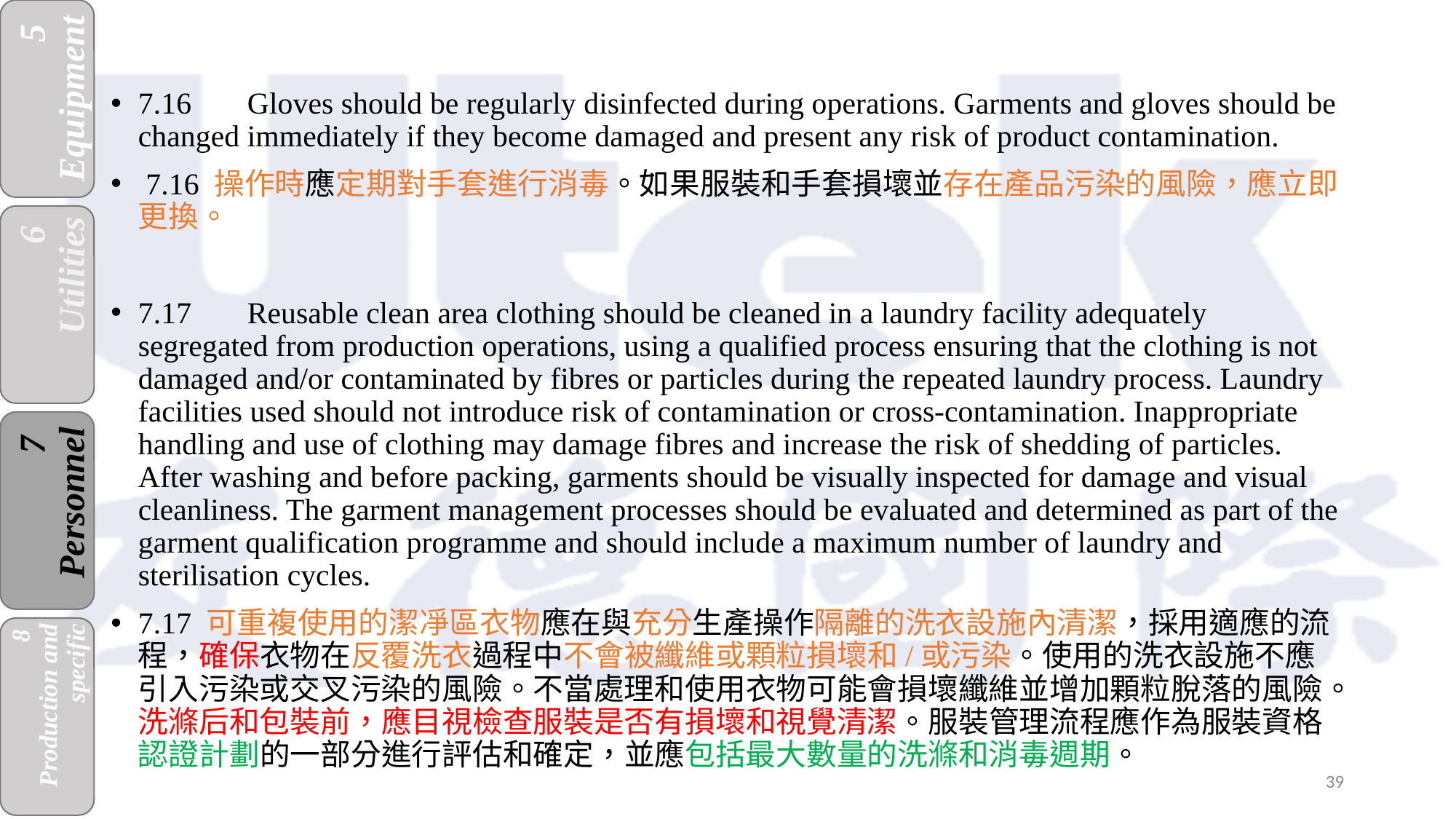

7.16	Gloves should be regularly disinfected during operations. Garments and gloves should be changed immediately if they become damaged and present any risk of product contamination.
 7.16 操作時應定期對手套進行消毒。如果服裝和手套損壞並存在產品污染的風險，應立即更換。

7.17	Reusable clean area clothing should be cleaned in a laundry facility adequately segregated from production operations, using a qualified process ensuring that the clothing is not damaged and/or contaminated by fibres or particles during the repeated laundry process. Laundry facilities used should not introduce risk of contamination or cross-contamination. Inappropriate handling and use of clothing may damage fibres and increase the risk of shedding of particles. After washing and before packing, garments should be visually inspected for damage and visual cleanliness. The garment management processes should be evaluated and determined as part of the garment qualification programme and should include a maximum number of laundry and sterilisation cycles.
7.17 可重複使用的潔凈區衣物應在與充分生產操作隔離的洗衣設施內清潔，採用適應的流程，確保衣物在反覆洗衣過程中不會被纖維或顆粒損壞和/或污染。使用的洗衣設施不應引入污染或交叉污染的風險。不當處理和使用衣物可能會損壞纖維並增加顆粒脫落的風險。洗滌后和包裝前，應目視檢查服裝是否有損壞和視覺清潔。服裝管理流程應作為服裝資格認證計劃的一部分進行評估和確定，並應包括最大數量的洗滌和消毒週期。
39